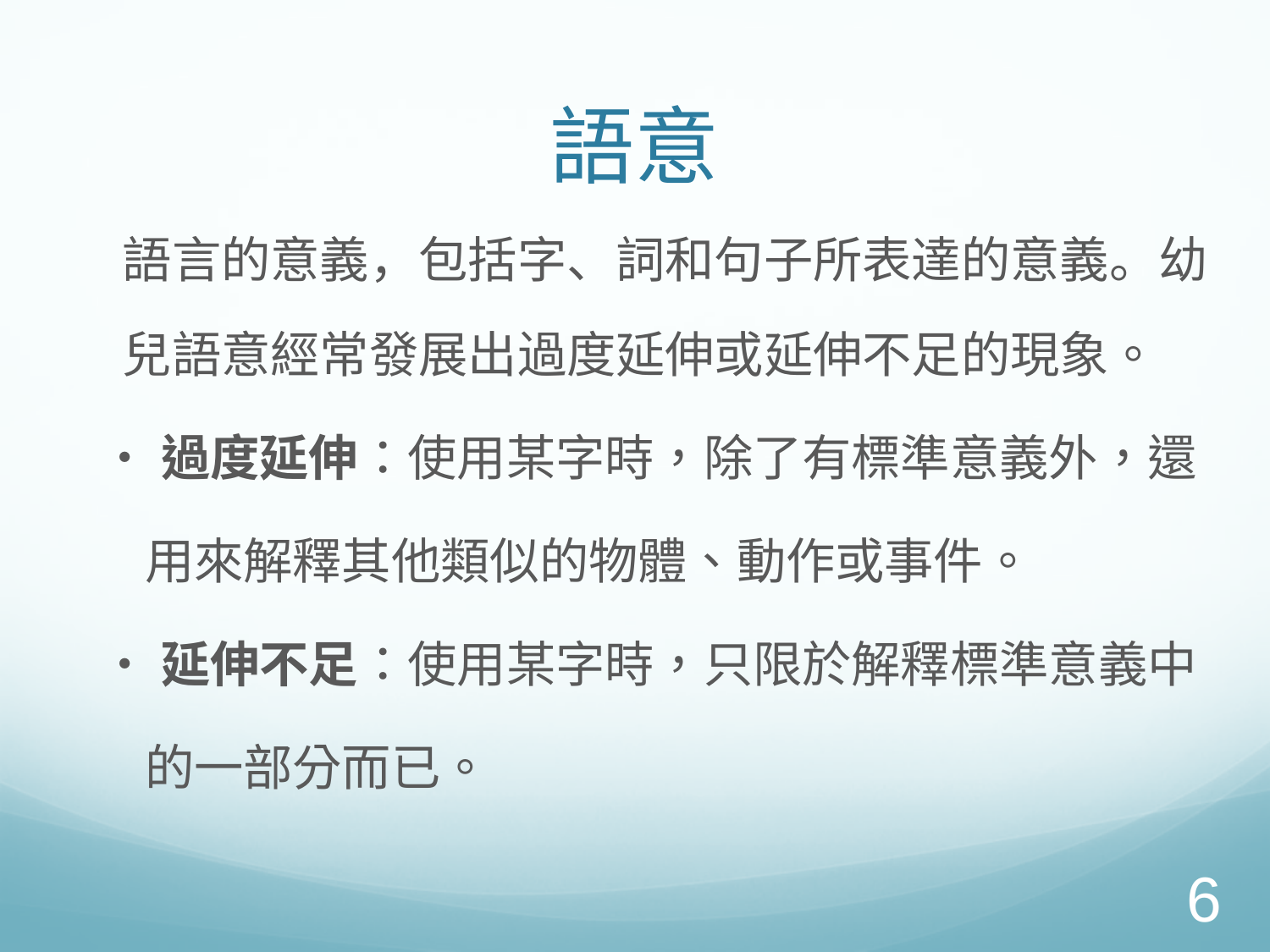

# 語意
  語言的意義，包括字、詞和句子所表達的意義。幼
  兒語意經常發展出過度延伸或延伸不足的現象。
 ‧過度延伸：使用某字時，除了有標準意義外，還
    用來解釋其他類似的物體、動作或事件。
 ‧延伸不足：使用某字時，只限於解釋標準意義中
    的一部分而已。
6